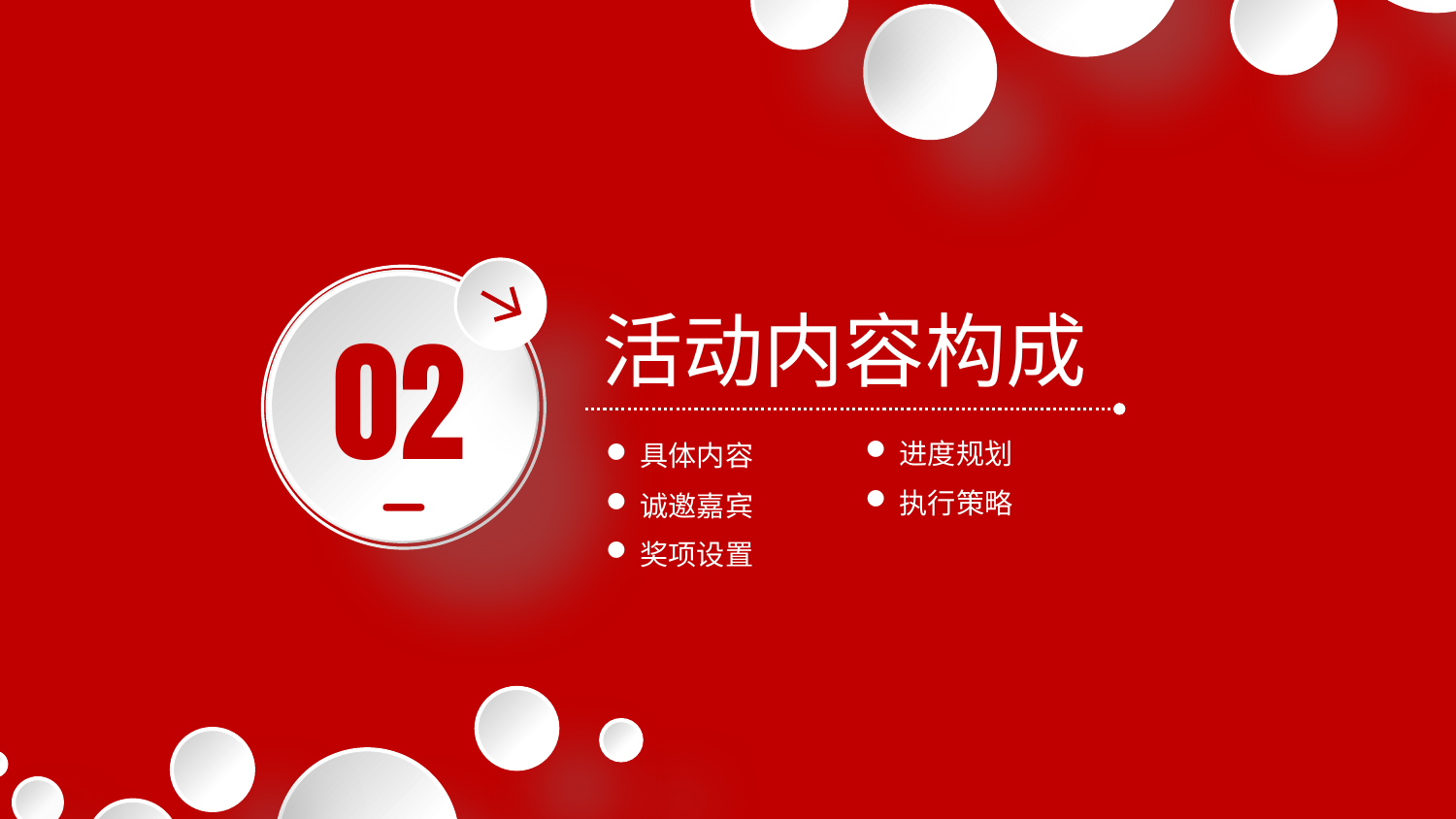

延时符号

活动内容构成
02
进度规划
具体内容
执行策略
诚邀嘉宾

奖项设置